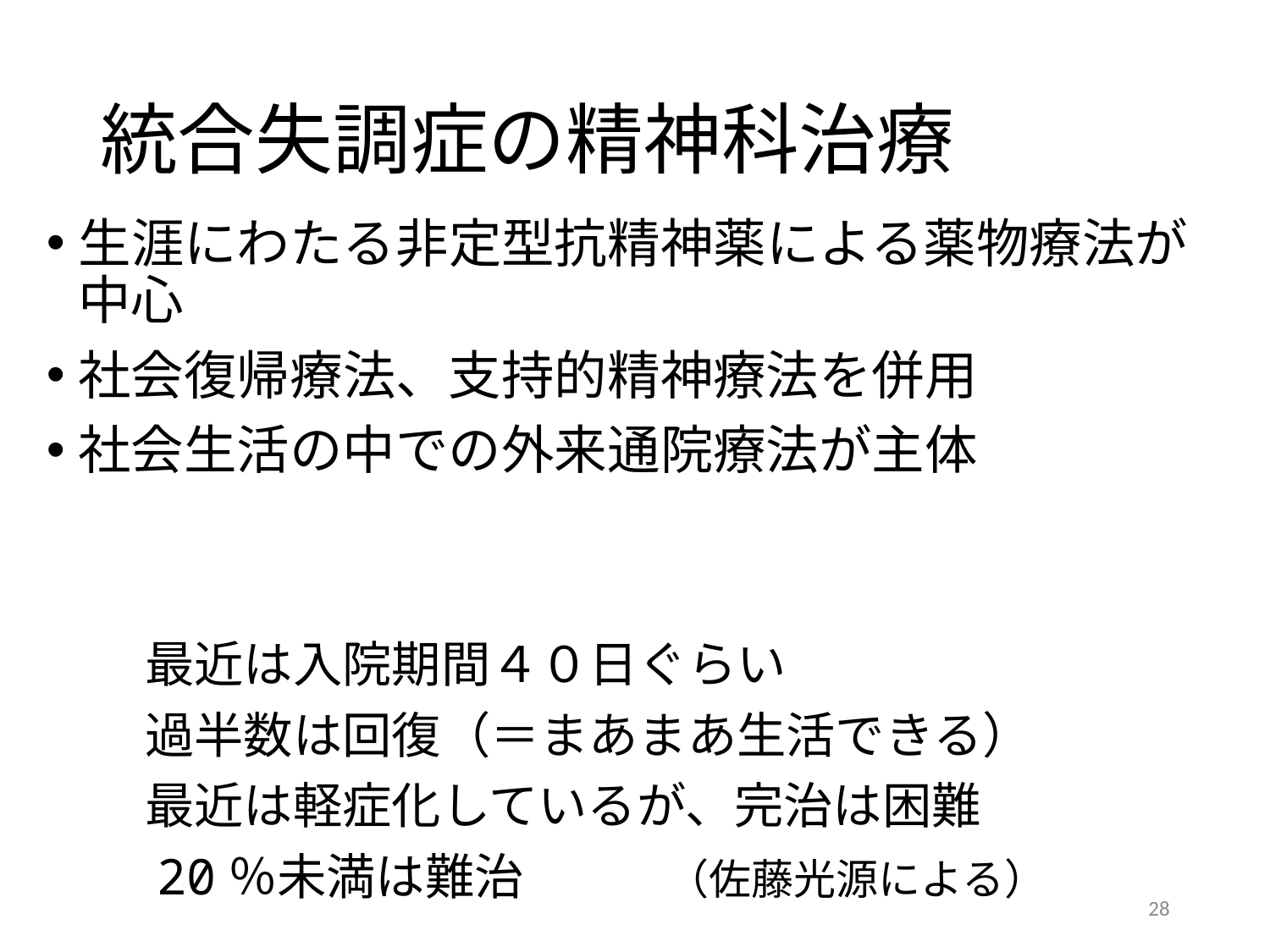

# 統合失調症の精神科治療
生涯にわたる非定型抗精神薬による薬物療法が中心
社会復帰療法、支持的精神療法を併用
社会生活の中での外来通院療法が主体

　　最近は入院期間４０日ぐらい
　　過半数は回復（＝まあまあ生活できる）
　　最近は軽症化しているが、完治は困難
　　20％未満は難治             （佐藤光源による）
28